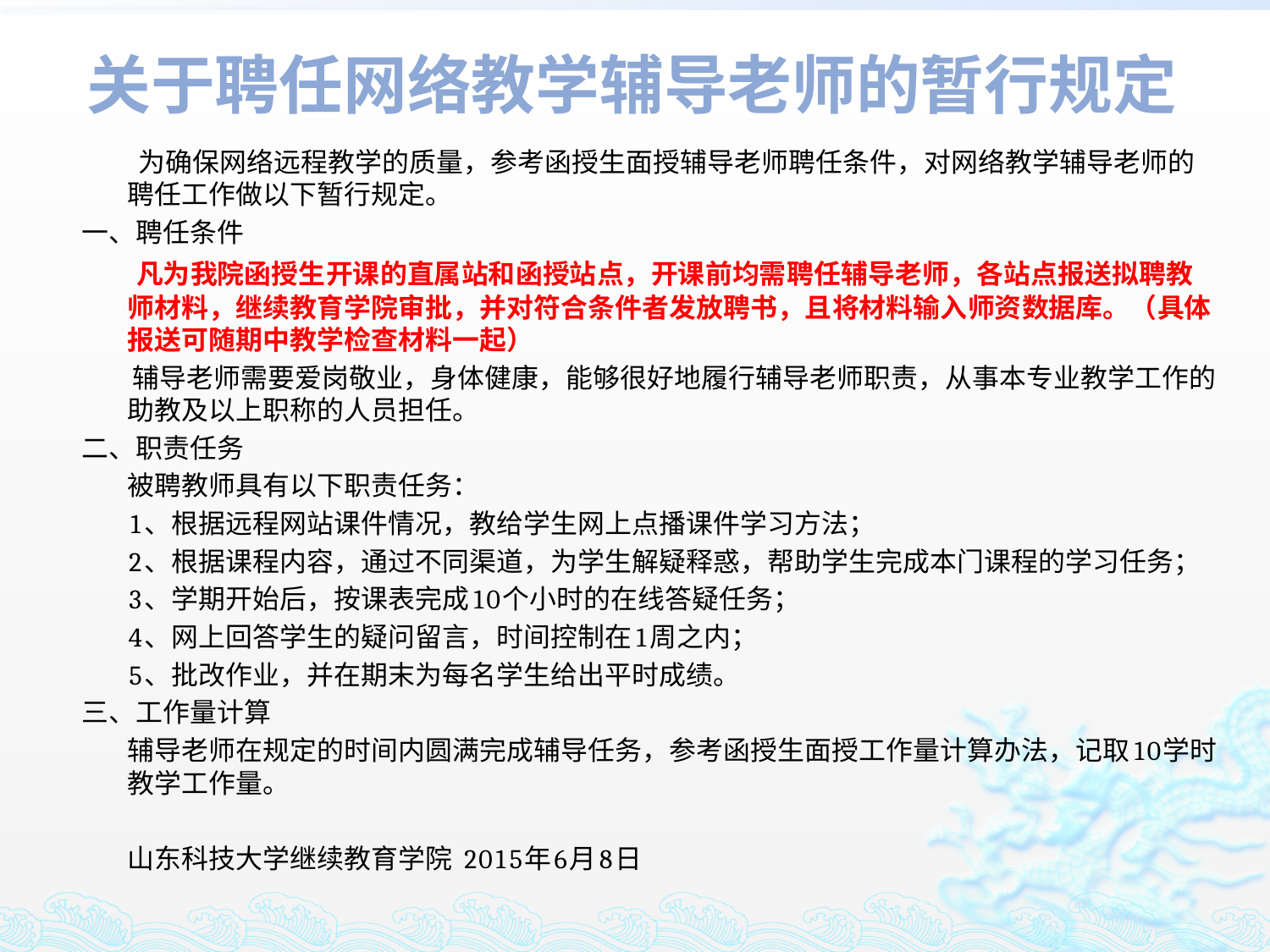

# 关于聘任网络教学辅导老师的暂行规定
         为确保网络远程教学的质量，参考函授生面授辅导老师聘任条件，对网络教学辅导老师的聘任工作做以下暂行规定。
一、聘任条件
	 凡为我院函授生开课的直属站和函授站点，开课前均需聘任辅导老师，各站点报送拟聘教师材料，继续教育学院审批，并对符合条件者发放聘书，且将材料输入师资数据库。（具体报送可随期中教学检查材料一起）
        辅导老师需要爱岗敬业，身体健康，能够很好地履行辅导老师职责，从事本专业教学工作的助教及以上职称的人员担任。
二、职责任务
 	被聘教师具有以下职责任务：
	1、根据远程网站课件情况，教给学生网上点播课件学习方法；
	2、根据课程内容，通过不同渠道，为学生解疑释惑，帮助学生完成本门课程的学习任务；
	3、学期开始后，按课表完成10个小时的在线答疑任务；
	4、网上回答学生的疑问留言，时间控制在1周之内；
	5、批改作业，并在期末为每名学生给出平时成绩。
三、工作量计算
	辅导老师在规定的时间内圆满完成辅导任务，参考函授生面授工作量计算办法，记取10学时教学工作量。

							山东科技大学继续教育学院							2015年6月8日